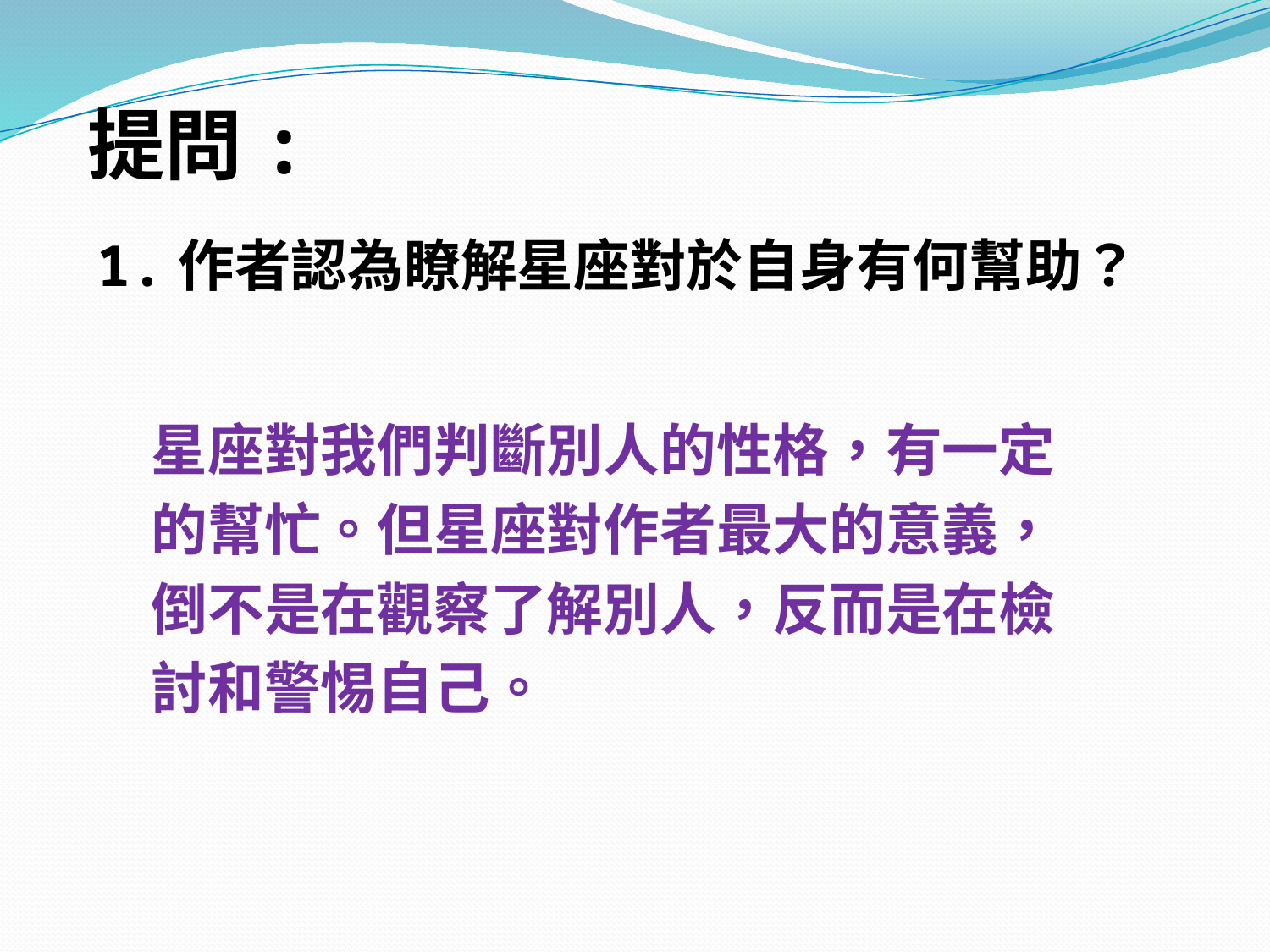

提問:
1.作者認為瞭解星座對於自身有何幫助？
星座對我們判斷別人的性格，有一定的幫忙。但星座對作者最大的意義，倒不是在觀察了解別人，反而是在檢討和警惕自己。